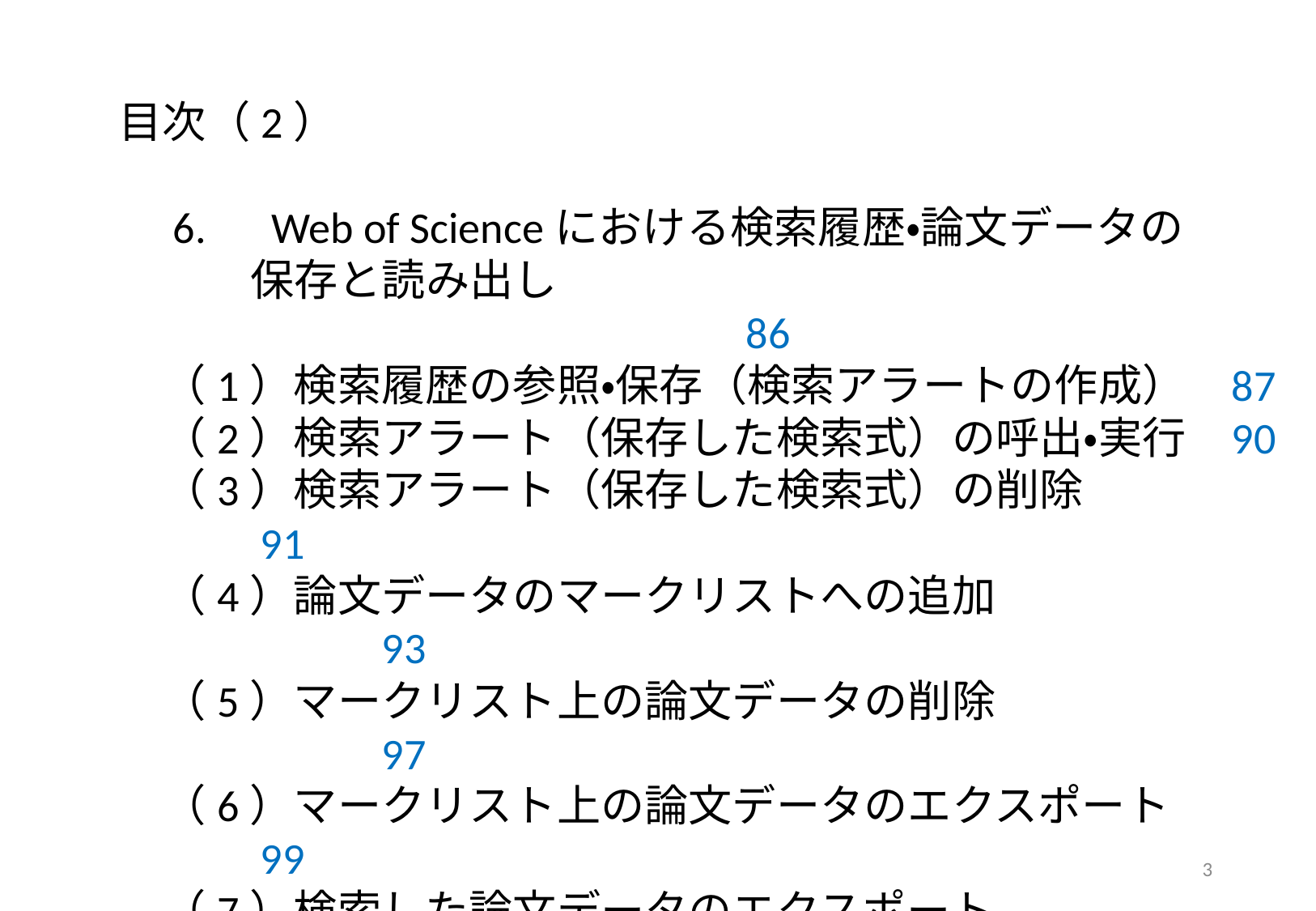

目次（2）

　6.　Web of Scienceにおける検索履歴・論文データの
　　　保存と読み出し											 86
　（1）検索履歴の参照・保存（検索アラートの作成）	 87
　（2）検索アラート（保存した検索式）の呼出・実行	 90
　（3）検索アラート（保存した検索式）の削除			 91
　（4）論文データのマークリストへの追加				 93
　（5）マークリスト上の論文データの削除				 97
　（6）マークリスト上の論文データのエクスポート		 99
　（7）検索した論文データのエクスポート				101
　7.　マニュアル・参考情報									103
3